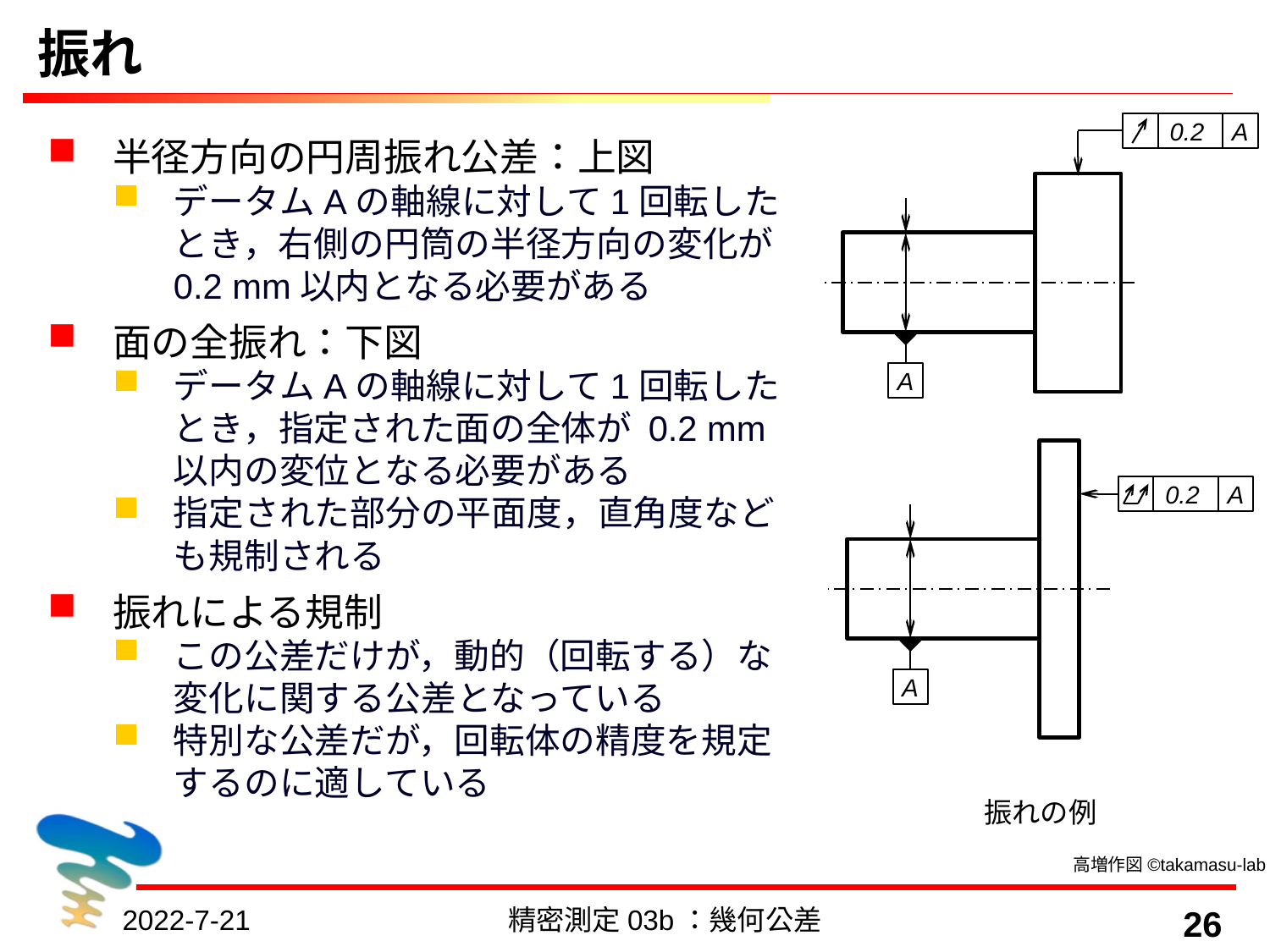

# 振れ

0.2
A

A
半径方向の円周振れ公差：上図
データムAの軸線に対して1回転したとき，右側の円筒の半径方向の変化が 0.2 mm以内となる必要がある
面の全振れ：下図
データムAの軸線に対して1回転したとき，指定された面の全体が 0.2 mm以内の変位となる必要がある
指定された部分の平面度，直角度なども規制される
振れによる規制
この公差だけが，動的（回転する）な変化に関する公差となっている
特別な公差だが，回転体の精度を規定するのに適している

0.2
A

A
振れの例
高増作図©takamasu-lab
2022-7-21
精密測定03b：幾何公差
26